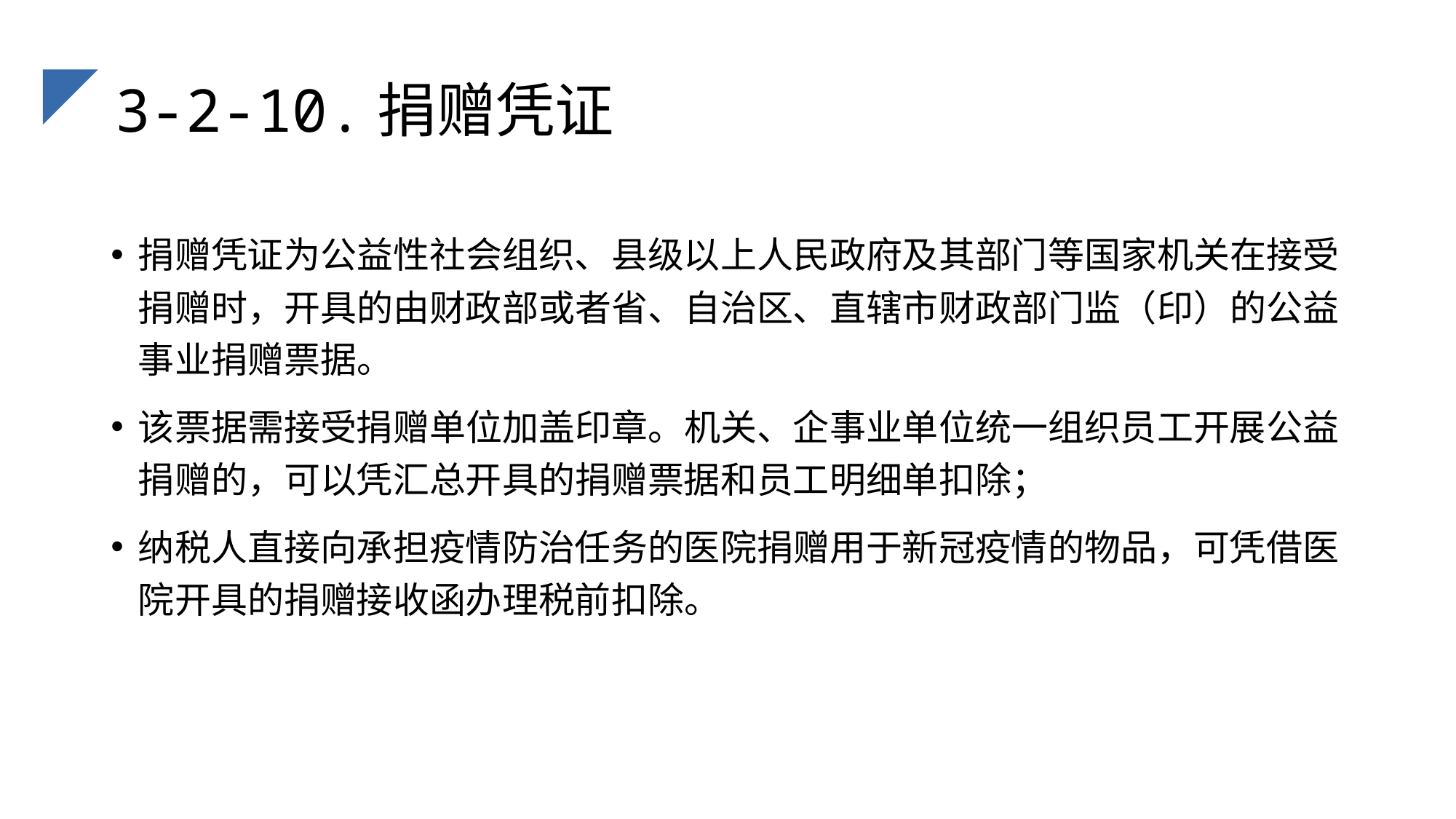

# 3-2-10.捐赠凭证
捐赠凭证为公益性社会组织、县级以上人民政府及其部门等国家机关在接受捐赠时，开具的由财政部或者省、自治区、直辖市财政部门监（印）的公益事业捐赠票据。
该票据需接受捐赠单位加盖印章。机关、企事业单位统一组织员工开展公益捐赠的，可以凭汇总开具的捐赠票据和员工明细单扣除；
纳税人直接向承担疫情防治任务的医院捐赠用于新冠疫情的物品，可凭借医院开具的捐赠接收函办理税前扣除。